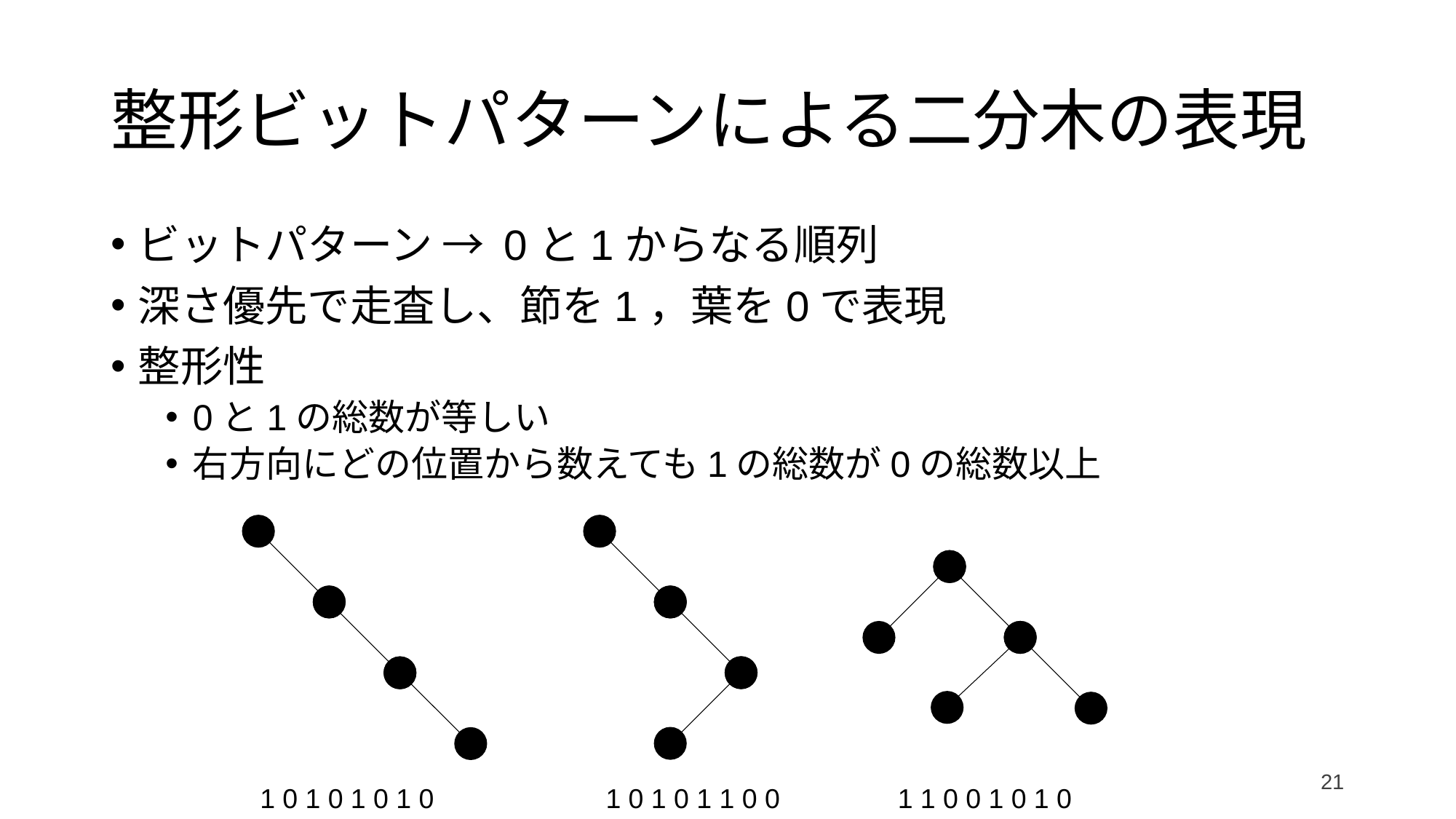

# 整形ビットパターンによる二分木の表現
ビットパターン → 0と1からなる順列
深さ優先で走査し、節を1，葉を0で表現
整形性
0と1の総数が等しい
右方向にどの位置から数えても1の総数が0の総数以上

21
1 0 1 0 1 0 1 0
1 0 1 0 1 1 0 0
1 1 0 0 1 0 1 0